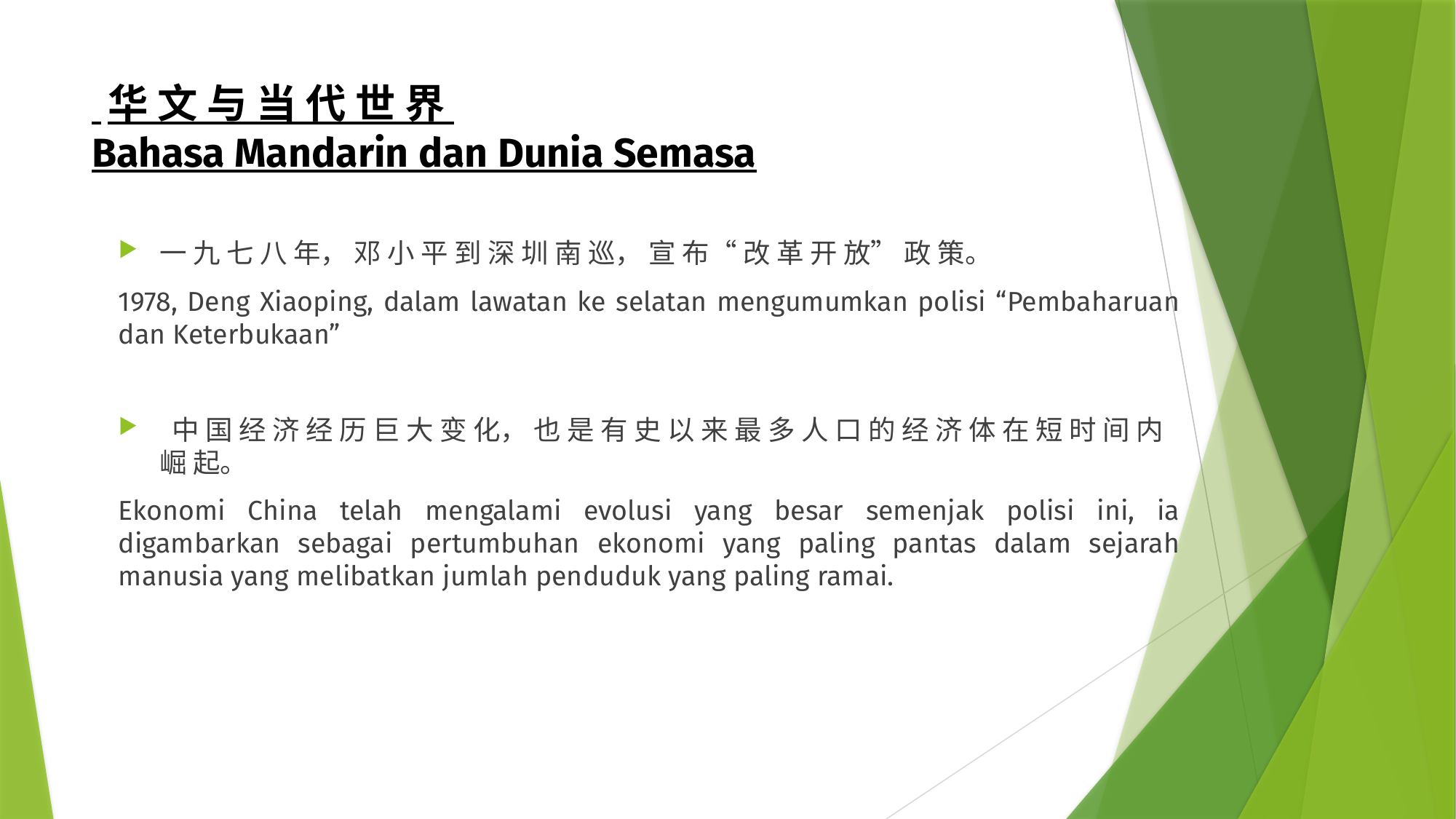

# 华 文 与 当 代 世 界 Bahasa Mandarin dan Dunia Semasa
一 九 七 八 年， 邓 小 平 到 深 圳 南 巡， 宣 布“ 改 革 开 放” 政 策。
1978, Deng Xiaoping, dalam lawatan ke selatan mengumumkan polisi “Pembaharuan dan Keterbukaan”

 中 国 经 济 经 历 巨 大 变 化， 也 是 有 史 以 来 最 多 人 口 的 经 济 体 在 短 时 间 内 崛 起。
Ekonomi China telah mengalami evolusi yang besar semenjak polisi ini, ia digambarkan sebagai pertumbuhan ekonomi yang paling pantas dalam sejarah manusia yang melibatkan jumlah penduduk yang paling ramai.